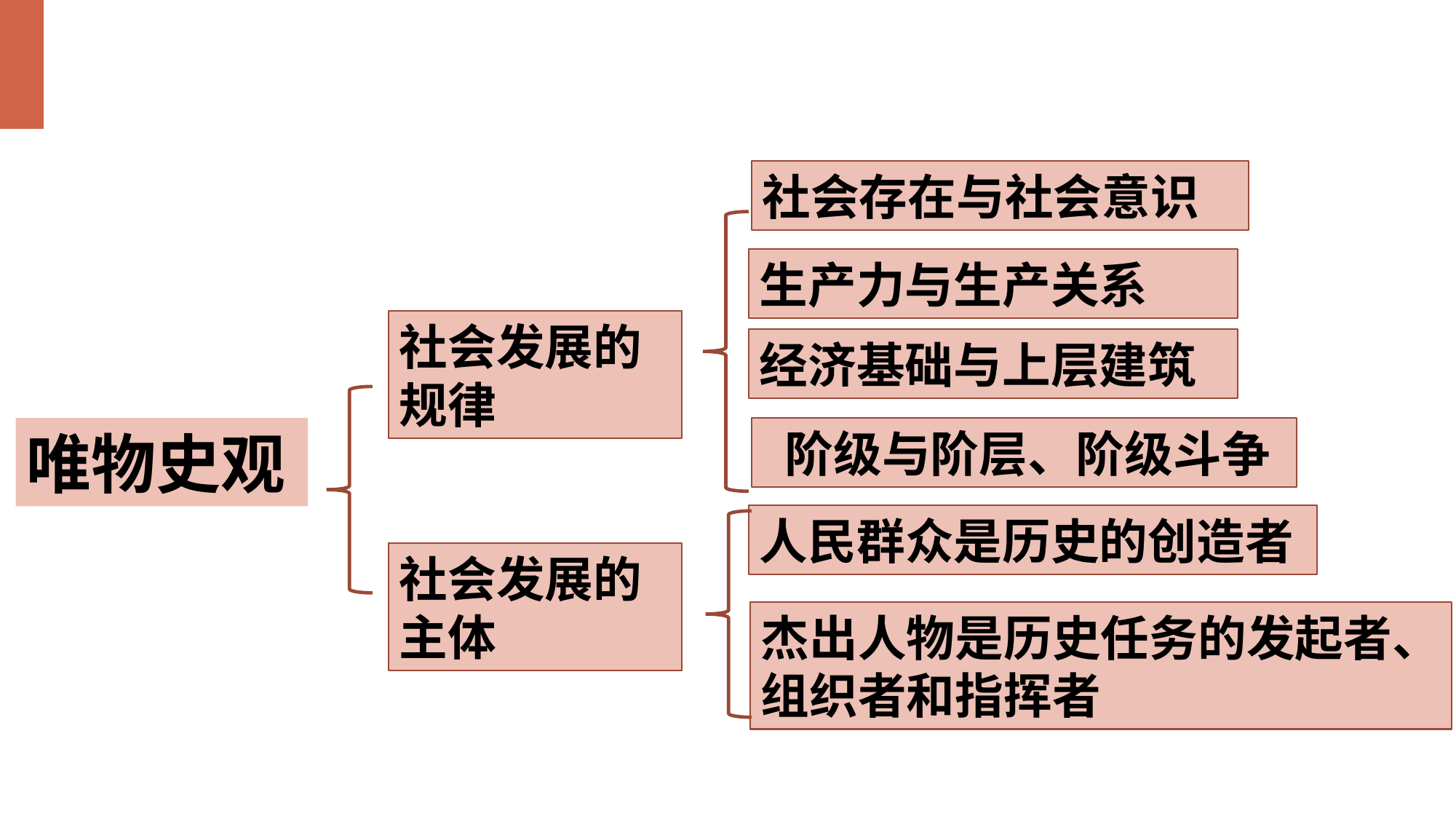

社会存在与社会意识

生产力与生产关系
社会发展的规律
经济基础与上层建筑

唯物史观
 阶级与阶层、阶级斗争
人民群众是历史的创造者

社会发展的主体
杰出人物是历史任务的发起者、
组织者和指挥者